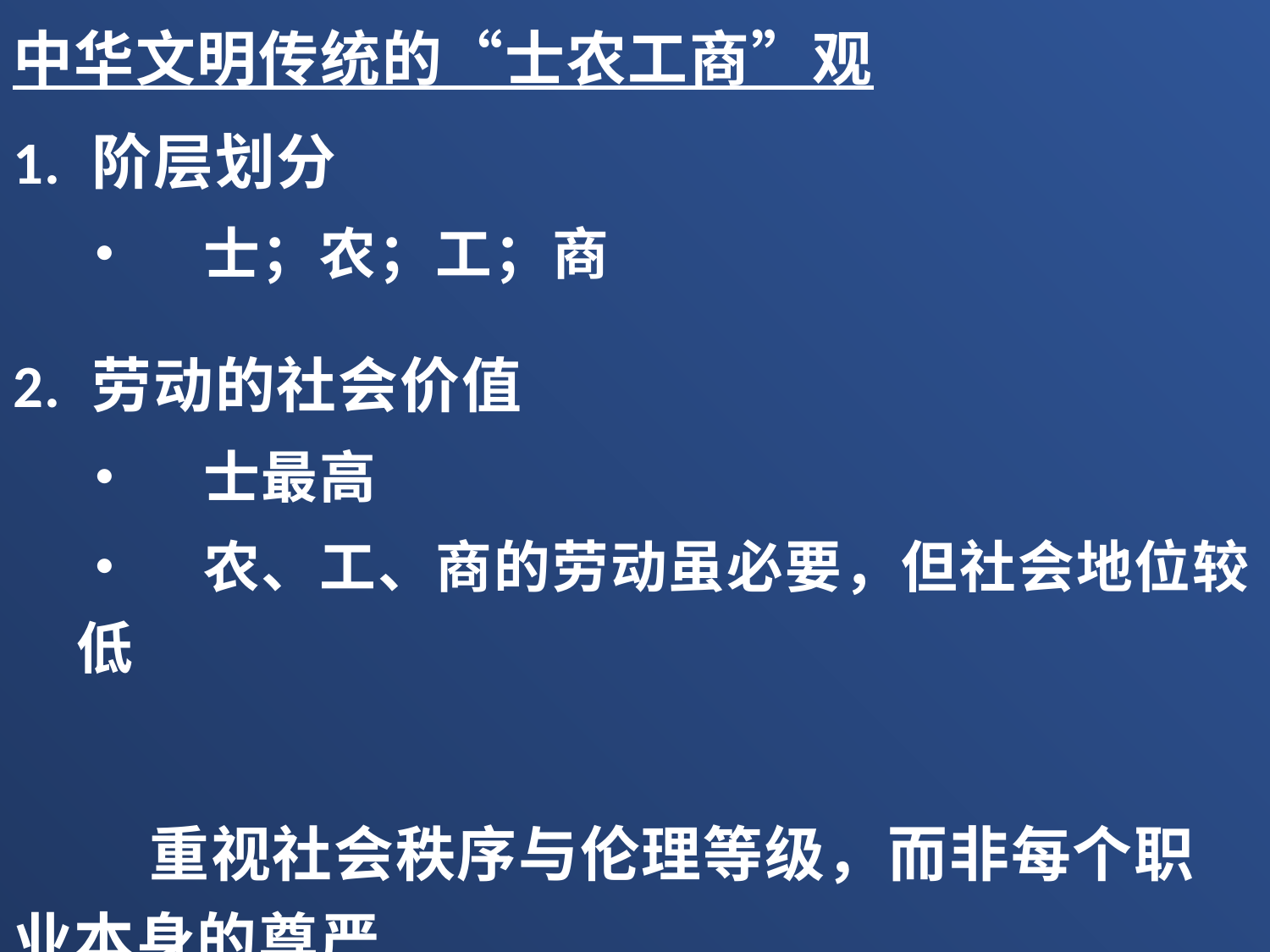

中华文明传统的“士农工商”观
1. 阶层划分
•	士；农；工；商

2. 劳动的社会价值
•	士最高
•	农、工、商的劳动虽必要，但社会地位较低

        重视社会秩序与伦理等级，而非每个职业本身的尊严